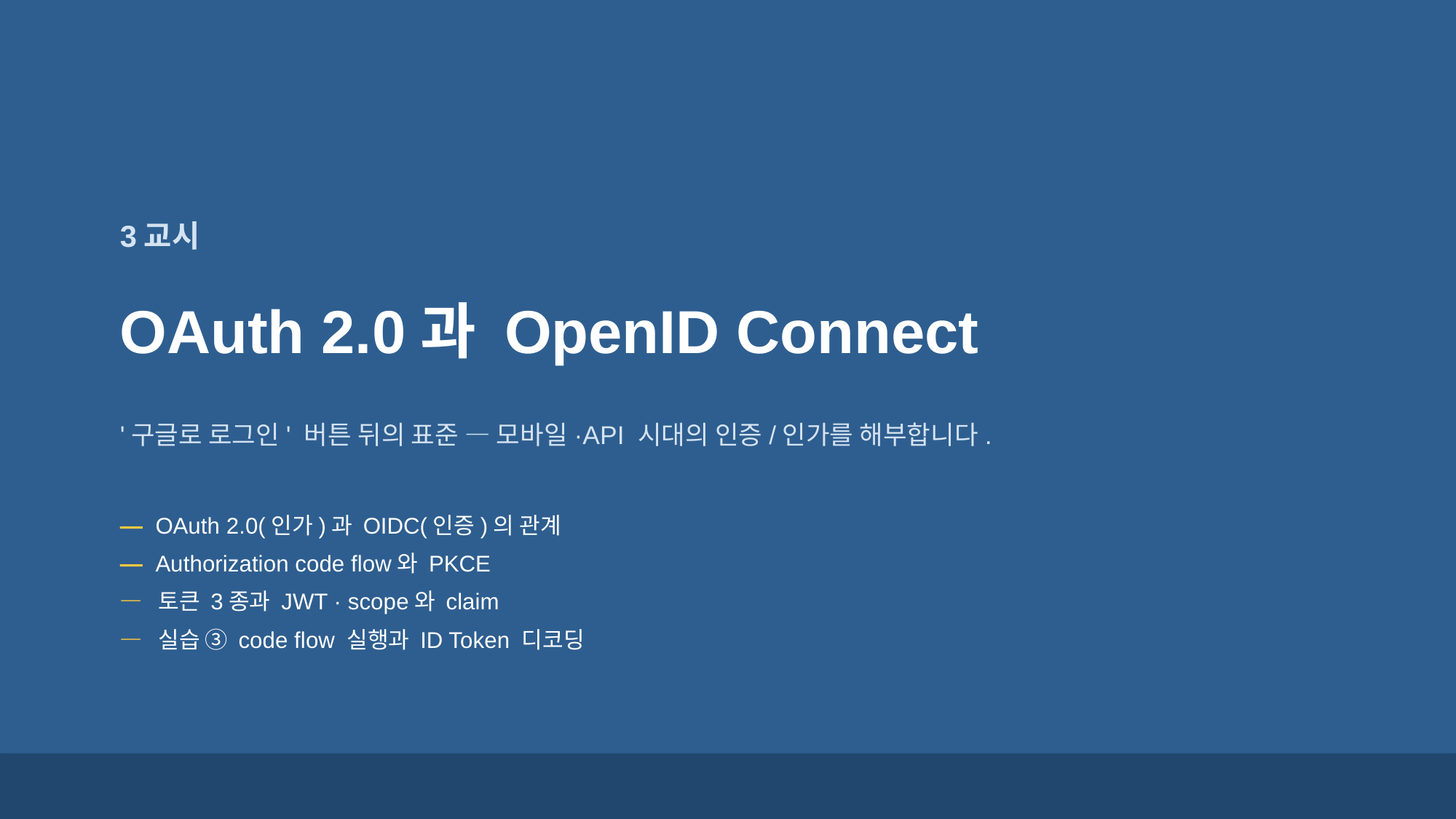

3교시
OAuth 2.0과 OpenID Connect
'구글로 로그인' 버튼 뒤의 표준 — 모바일·API 시대의 인증/인가를 해부합니다.
—  OAuth 2.0(인가)과 OIDC(인증)의 관계
—  Authorization code flow와 PKCE
—  토큰 3종과 JWT · scope와 claim
—  실습 ③ code flow 실행과 ID Token 디코딩